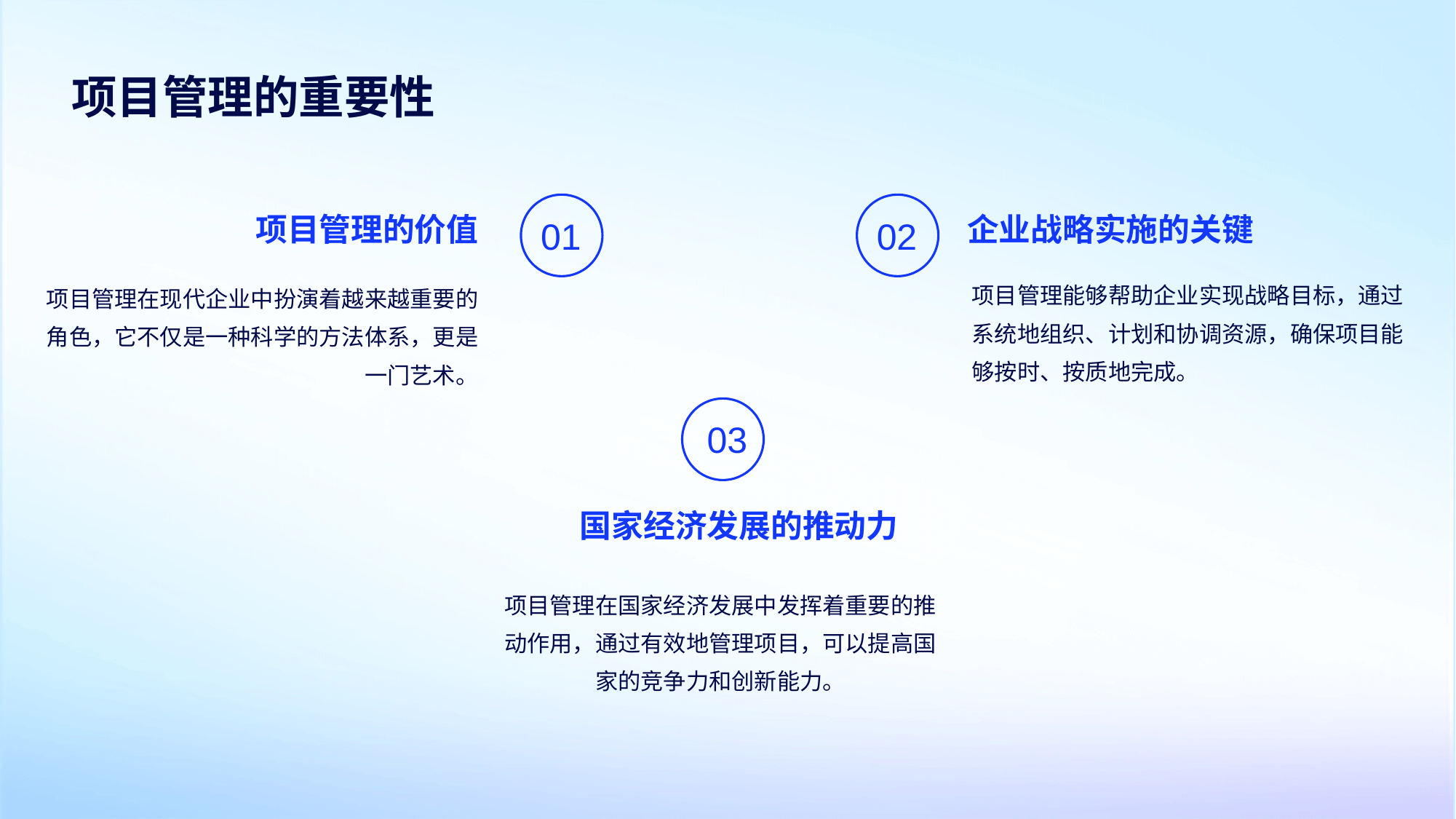

项目管理的重要性
项目管理的价值

企业战略实施的关键
01
02
项目管理能够帮助企业实现战略目标，通过系统地组织、计划和协调资源，确保项目能够按时、按质地完成。
项目管理在现代企业中扮演着越来越重要的角色，它不仅是一种科学的方法体系，更是一门艺术。

03
国家经济发展的推动力
项目管理在国家经济发展中发挥着重要的推动作用，通过有效地管理项目，可以提高国家的竞争力和创新能力。